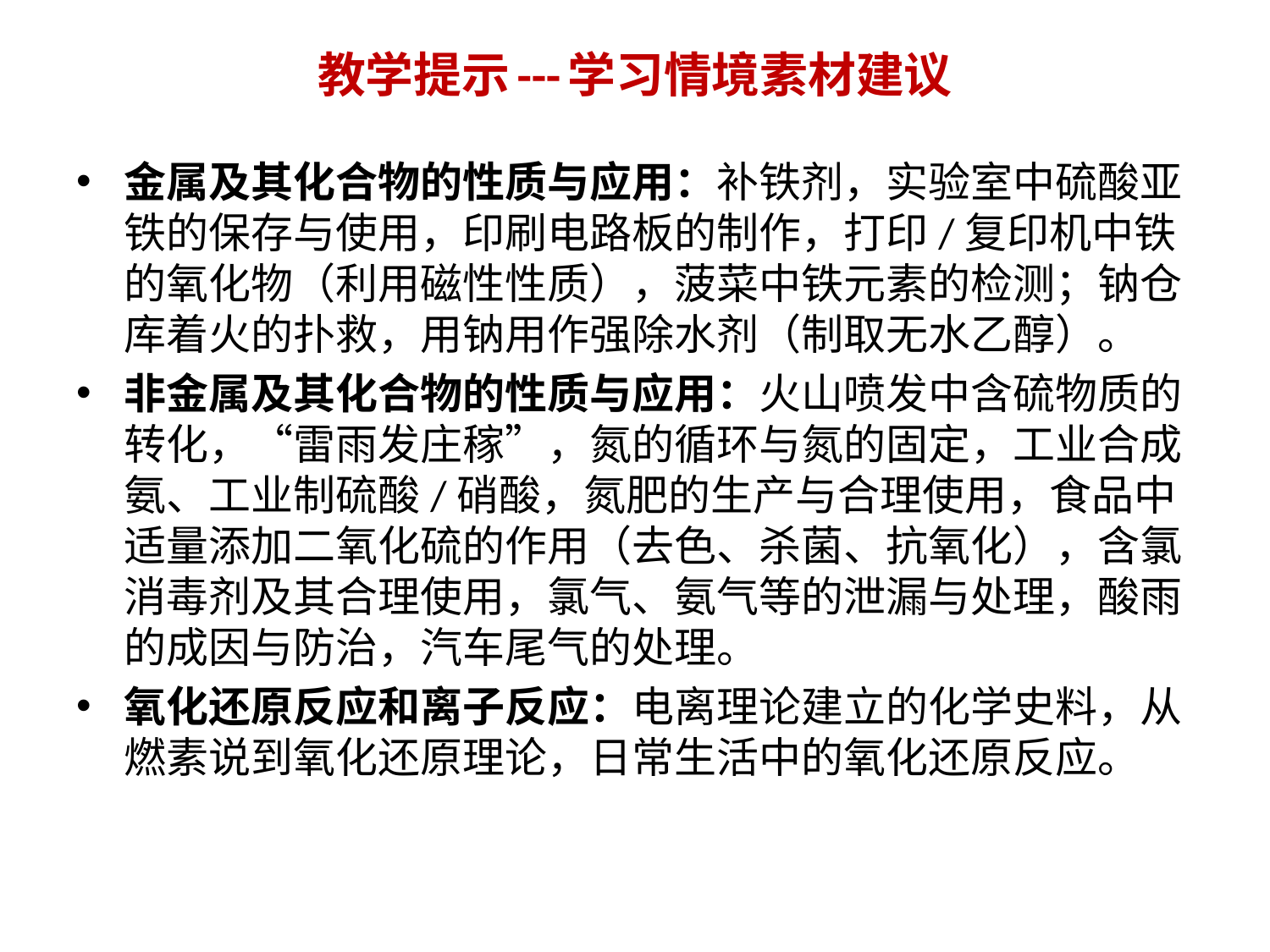

# 教学提示---学习情境素材建议
金属及其化合物的性质与应用：补铁剂，实验室中硫酸亚铁的保存与使用，印刷电路板的制作，打印/复印机中铁的氧化物（利用磁性性质），菠菜中铁元素的检测；钠仓库着火的扑救，用钠用作强除水剂（制取无水乙醇）。
非金属及其化合物的性质与应用：火山喷发中含硫物质的转化，“雷雨发庄稼”，氮的循环与氮的固定，工业合成氨、工业制硫酸/硝酸，氮肥的生产与合理使用，食品中适量添加二氧化硫的作用（去色、杀菌、抗氧化），含氯消毒剂及其合理使用，氯气、氨气等的泄漏与处理，酸雨的成因与防治，汽车尾气的处理。
氧化还原反应和离子反应：电离理论建立的化学史料，从燃素说到氧化还原理论，日常生活中的氧化还原反应。